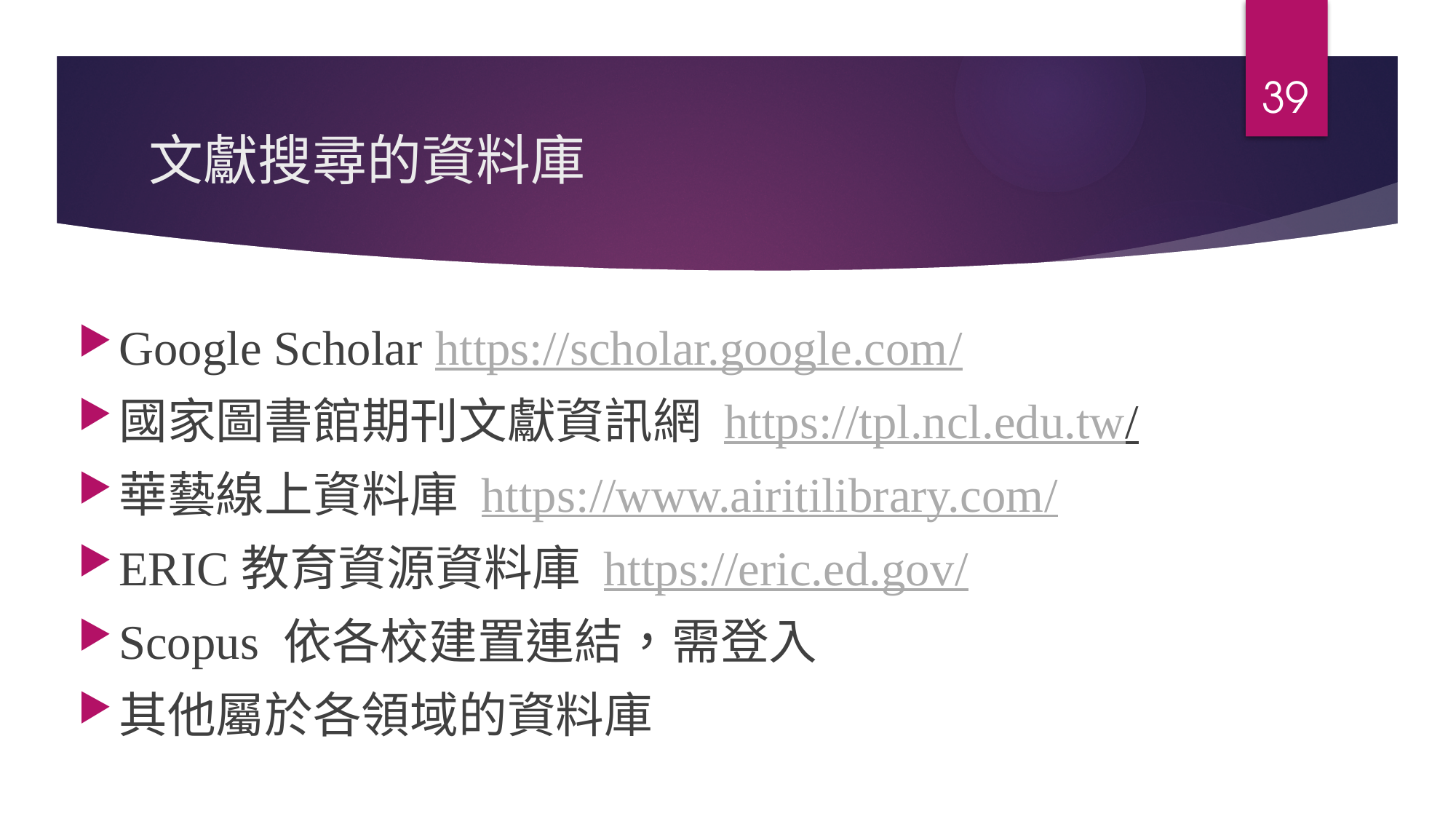

39
# 文獻搜尋的資料庫
Google Scholar https://scholar.google.com/
國家圖書館期刊文獻資訊網 https://tpl.ncl.edu.tw/
華藝線上資料庫 https://www.airitilibrary.com/
ERIC教育資源資料庫 https://eric.ed.gov/
Scopus 依各校建置連結，需登入
其他屬於各領域的資料庫